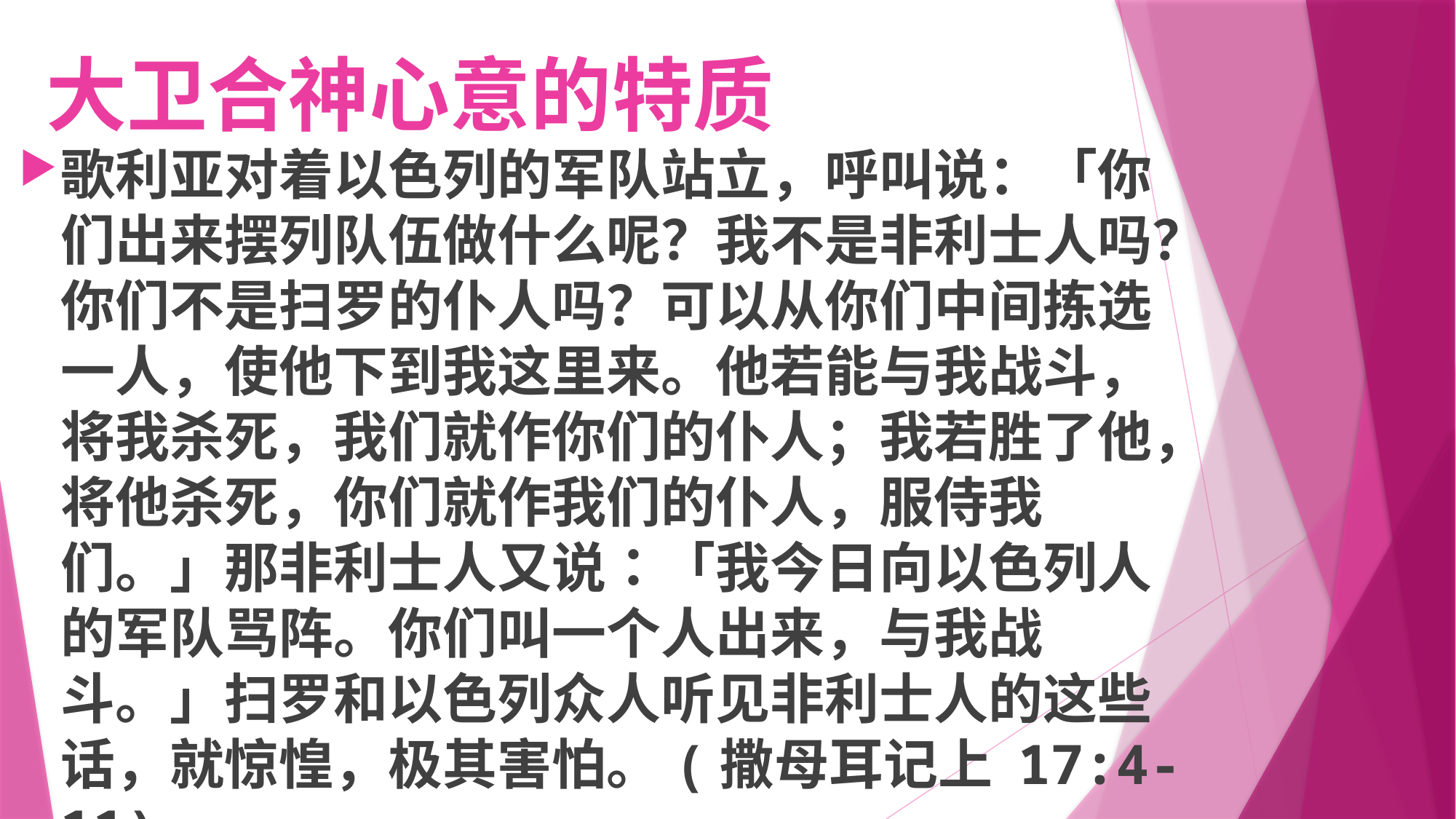

# 大卫合神心意的特质
歌利亚对着以色列的军队站立，呼叫说：「你们出来摆列队伍做什么呢？我不是非利士人吗？你们不是扫罗的仆人吗？可以从你们中间拣选一人，使他下到我这里来。他若能与我战斗，将我杀死，我们就作你们的仆人；我若胜了他，将他杀死，你们就作我们的仆人，服侍我们。」那非利士人又说：「我今日向以色列人的军队骂阵。你们叫一个人出来，与我战斗。」扫罗和以色列众人听见非利士人的这些话，就惊惶，极其害怕。(撒母耳记上 17:4-11)